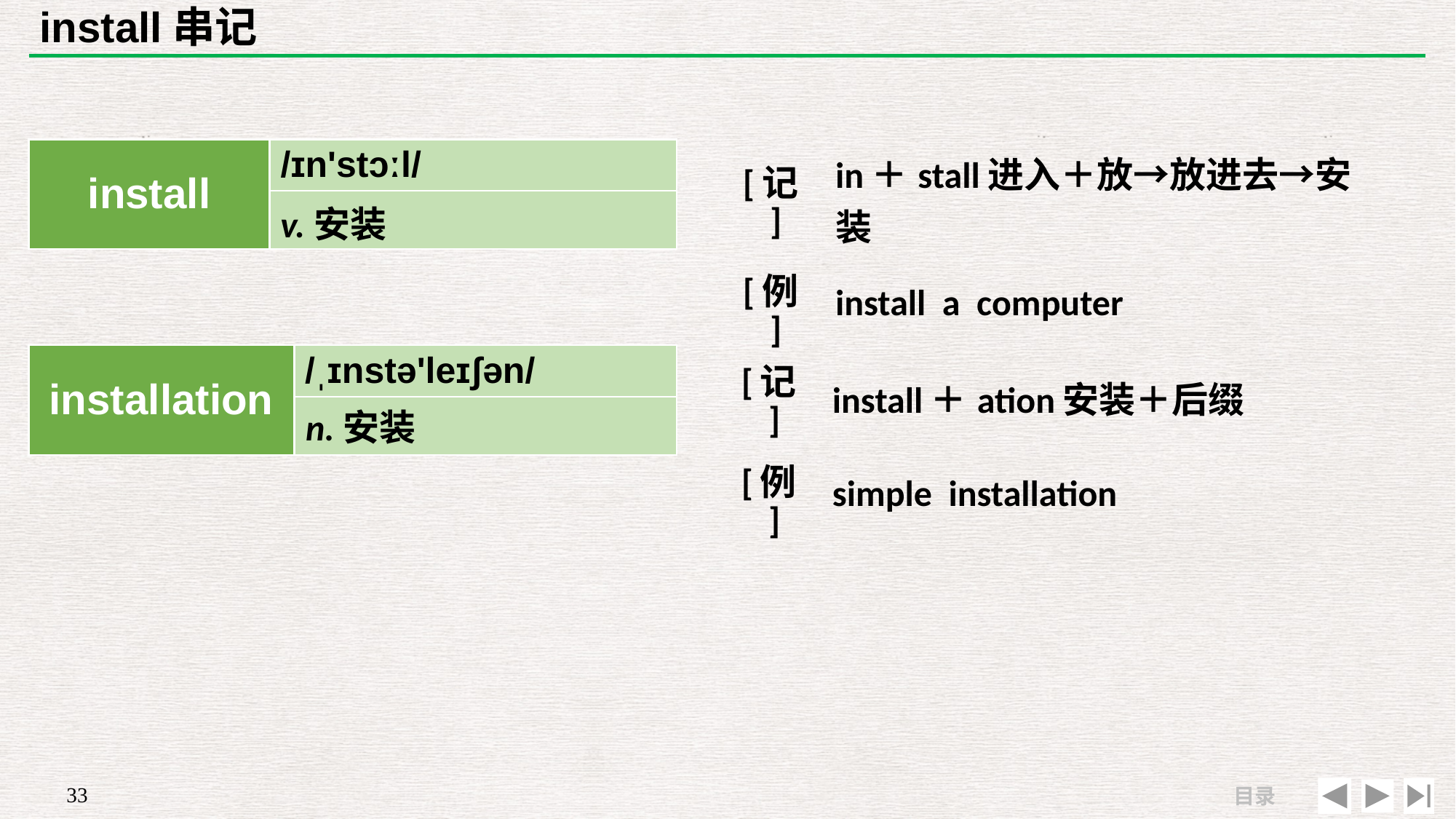

# install串记

| install | /ɪn'stɔːl/ |
| --- | --- |
|  |  |
| [记] | in＋stall进入＋放→放进去→安装 |
| --- | --- |
| [例] | install a computer |
v.安装
| installation | /ˌɪnstə'leɪʃən/ |
| --- | --- |
|  |  |
| [记] | install＋ation安装＋后缀 |
| --- | --- |
| [例] | simple installation |
n.安装